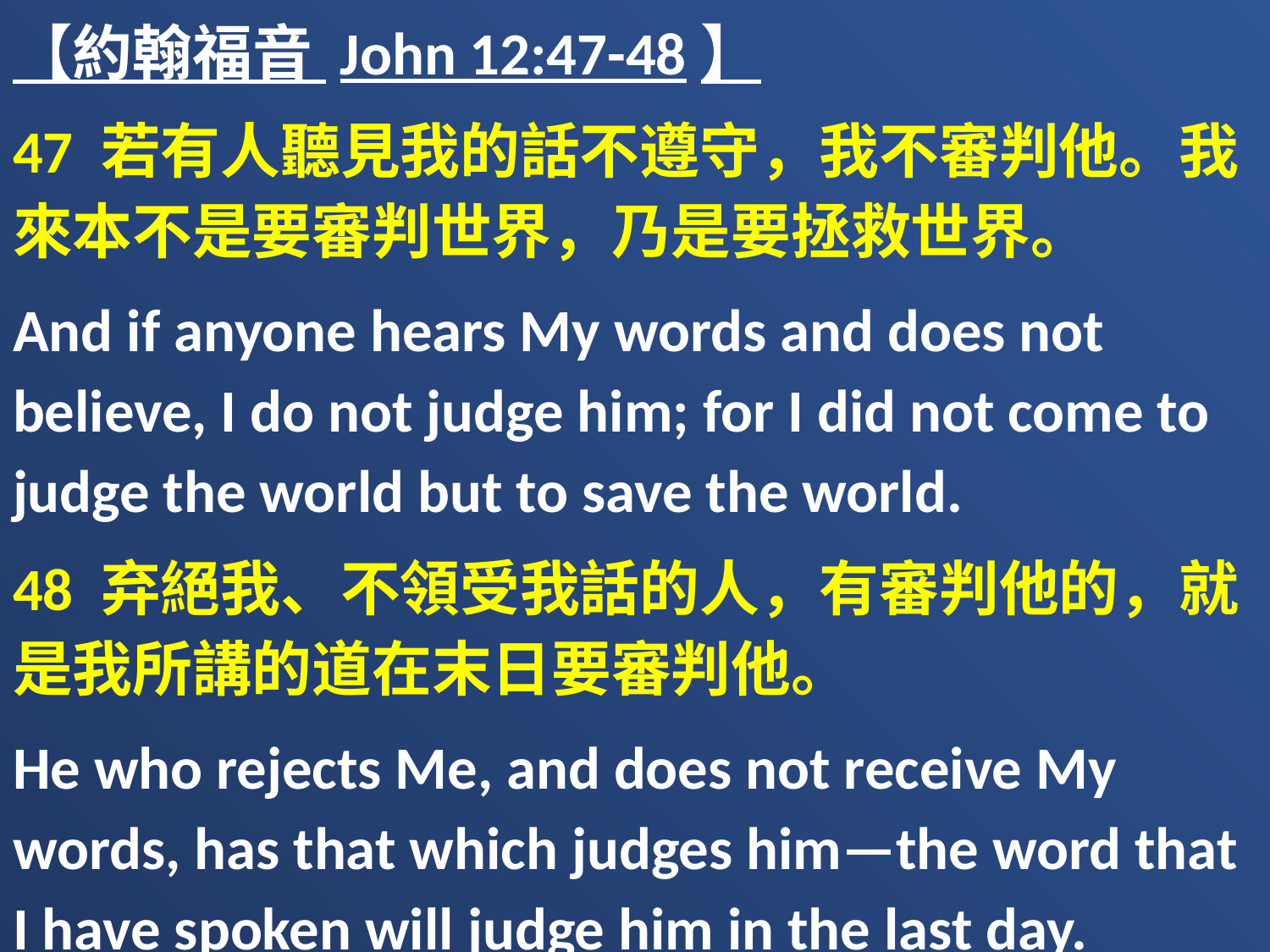

【約翰福音 John 12:47-48】
47 若有人聽見我的話不遵守，我不審判他。我來本不是要審判世界，乃是要拯救世界。
And if anyone hears My words and does not believe, I do not judge him; for I did not come to judge the world but to save the world.
48 弃絕我、不領受我話的人，有審判他的，就是我所講的道在末日要審判他。
He who rejects Me, and does not receive My words, has that which judges him—the word that I have spoken will judge him in the last day.